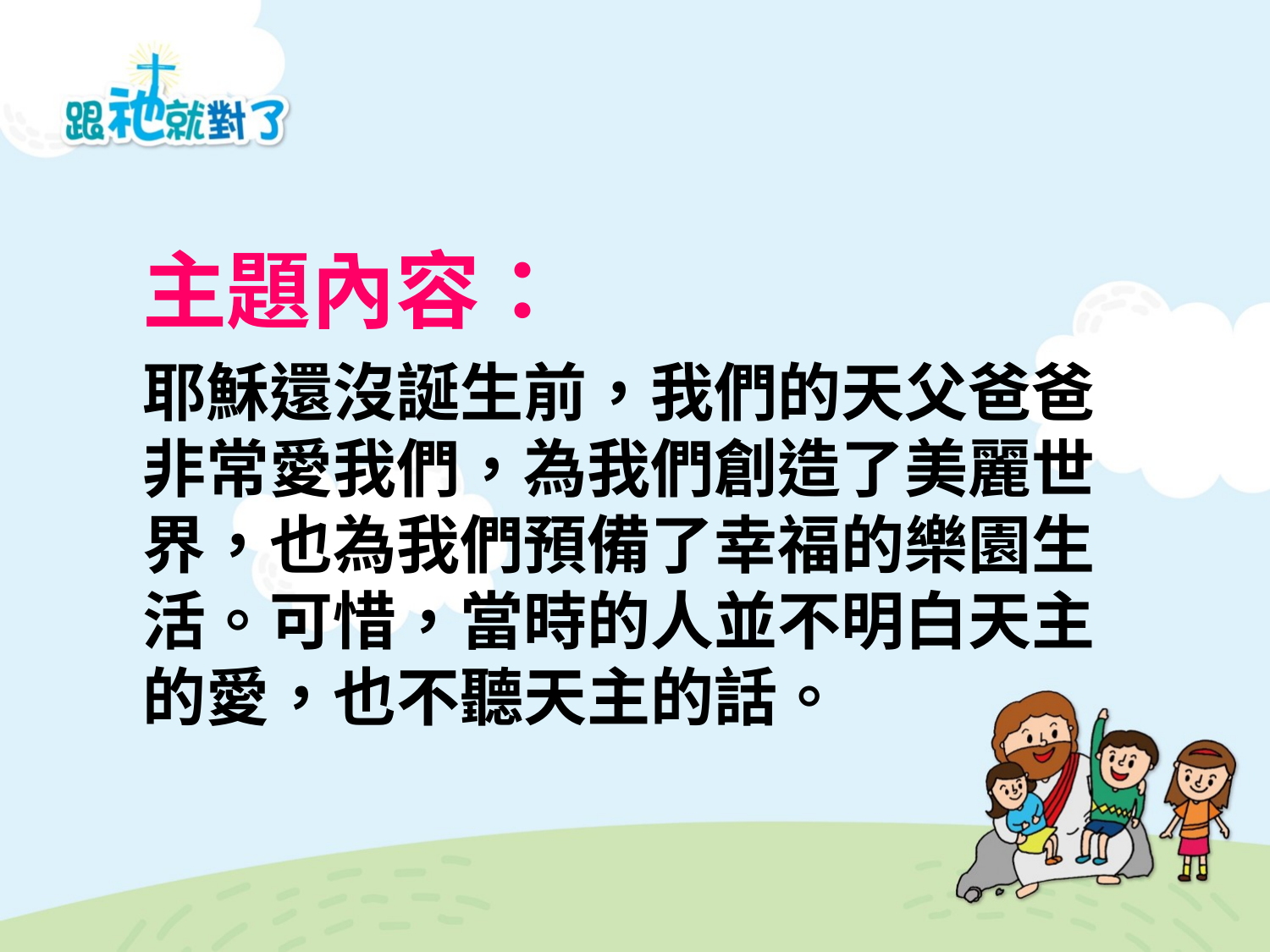

主題內容：
耶穌還沒誕生前，我們的天父爸爸非常愛我們，為我們創造了美麗世界，也為我們預備了幸福的樂園生活。可惜，當時的人並不明白天主的愛，也不聽天主的話。